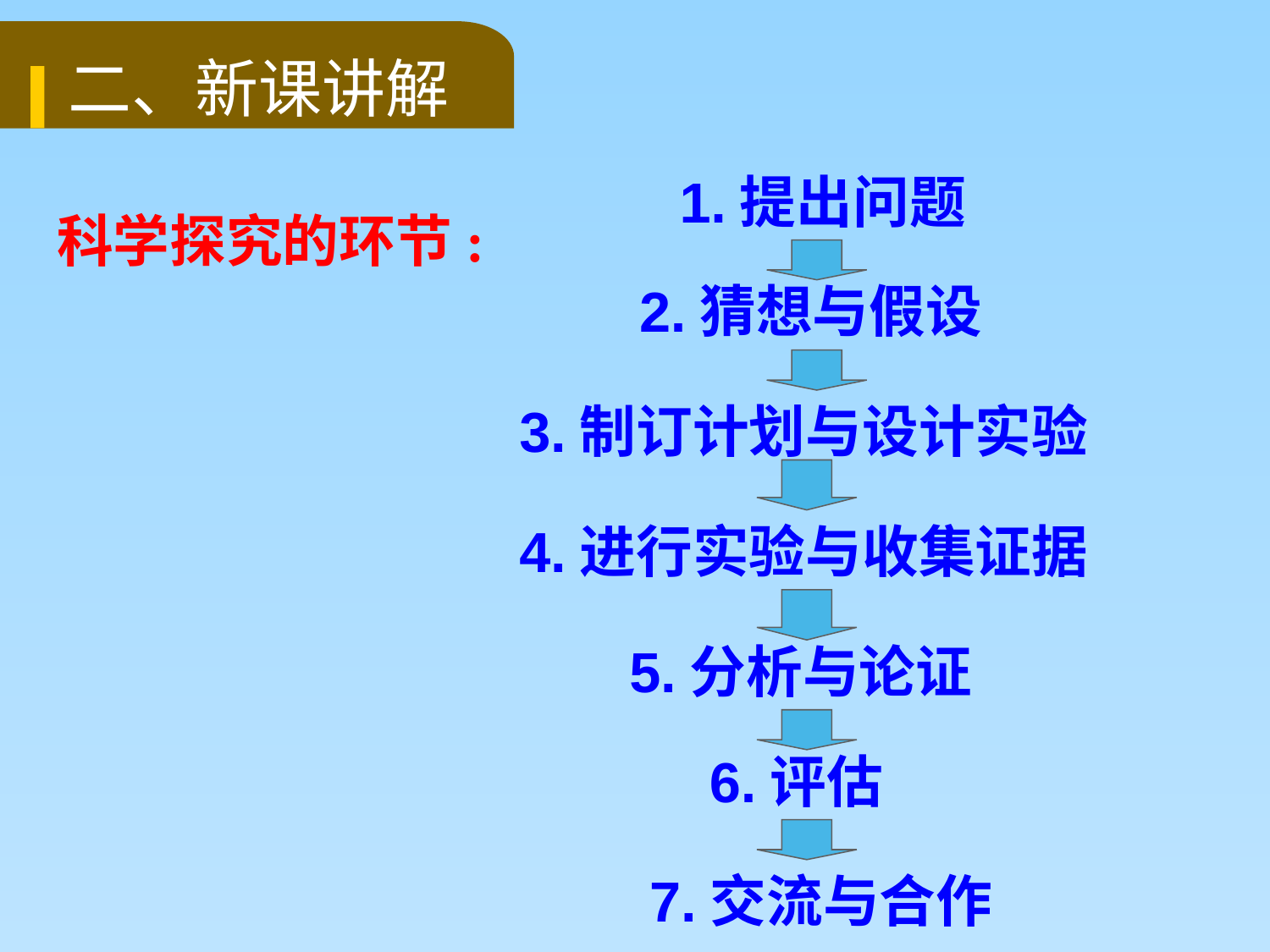

二、新课讲解

1.提出问题
科学探究的环节:

2.猜想与假设

3.制订计划与设计实验

4.进行实验与收集证据

5.分析与论证

6.评估

7.交流与合作